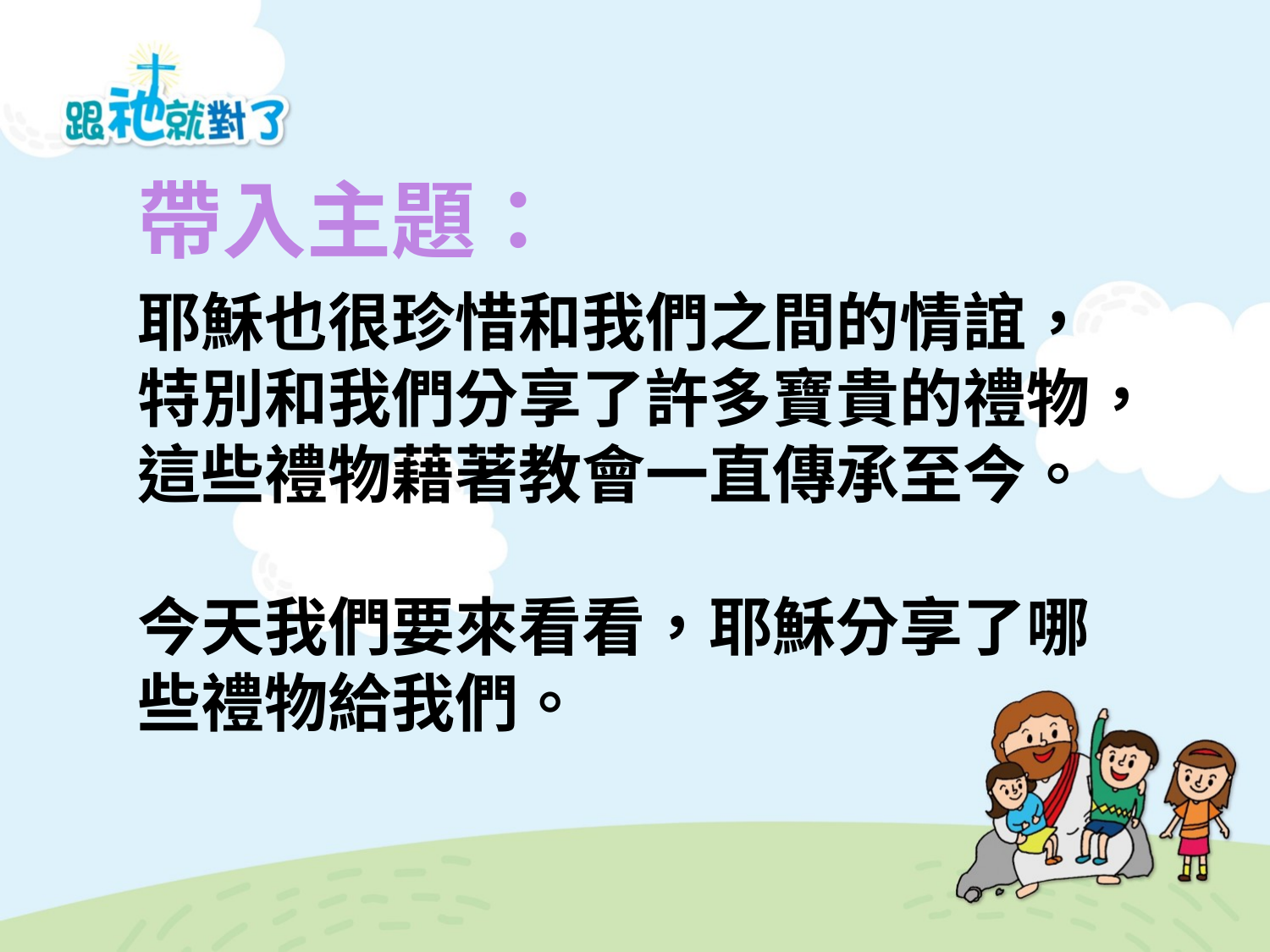

帶入主題：
耶穌也很珍惜和我們之間的情誼，特別和我們分享了許多寶貴的禮物，這些禮物藉著教會一直傳承至今。

今天我們要來看看，耶穌分享了哪些禮物給我們。